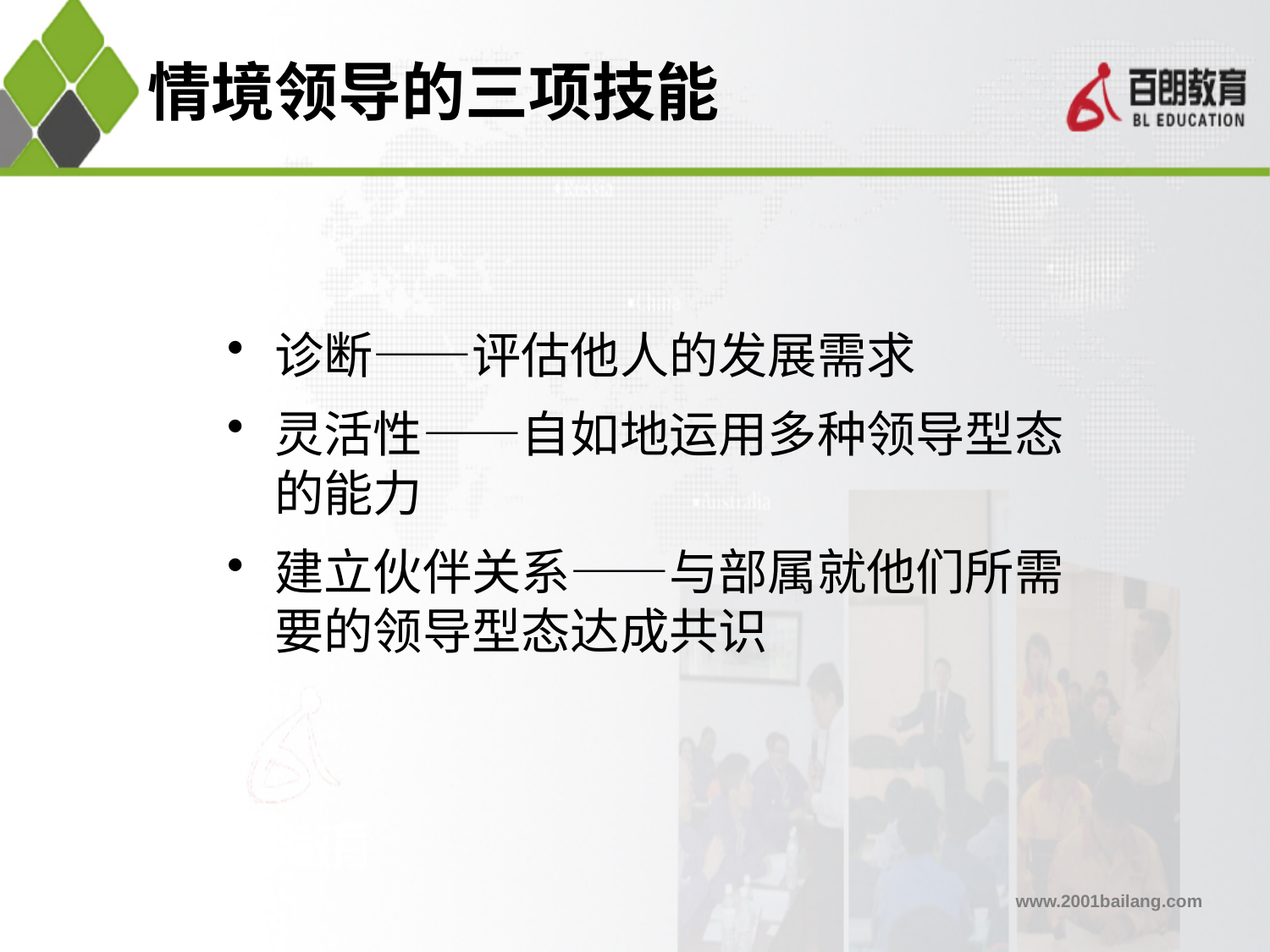

# 情境领导的三项技能
诊断——评估他人的发展需求
灵活性——自如地运用多种领导型态的能力
建立伙伴关系——与部属就他们所需要的领导型态达成共识